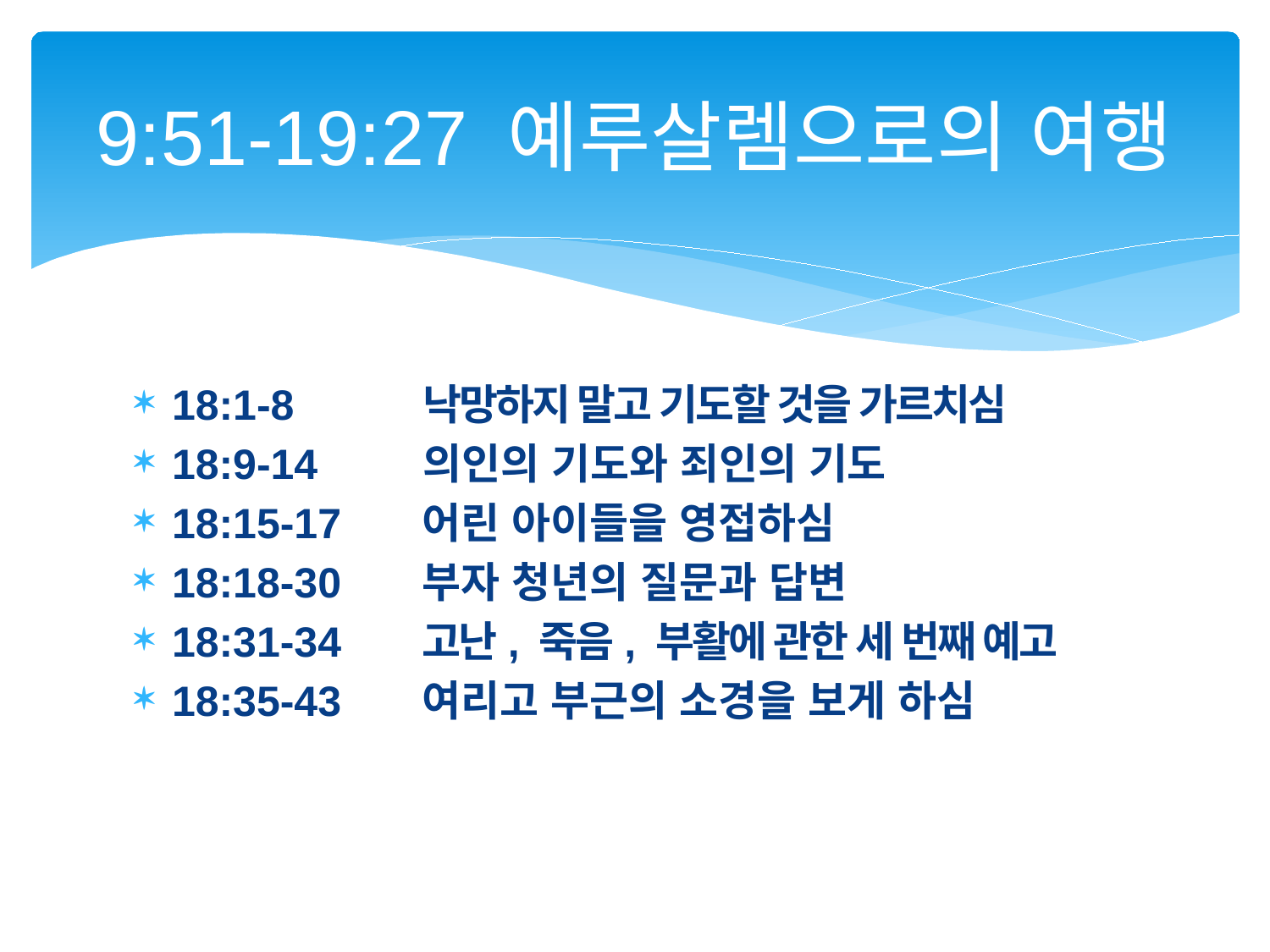

# 9:51-19:27 예루살렘으로의 여행
18:1-8          낙망하지 말고 기도할 것을 가르치심
18:9-14        의인의 기도와 죄인의 기도
18:15-17      어린 아이들을 영접하심
18:18-30      부자 청년의 질문과 답변
18:31-34      고난, 죽음, 부활에 관한 세 번째 예고
18:35-43      여리고 부근의 소경을 보게 하심